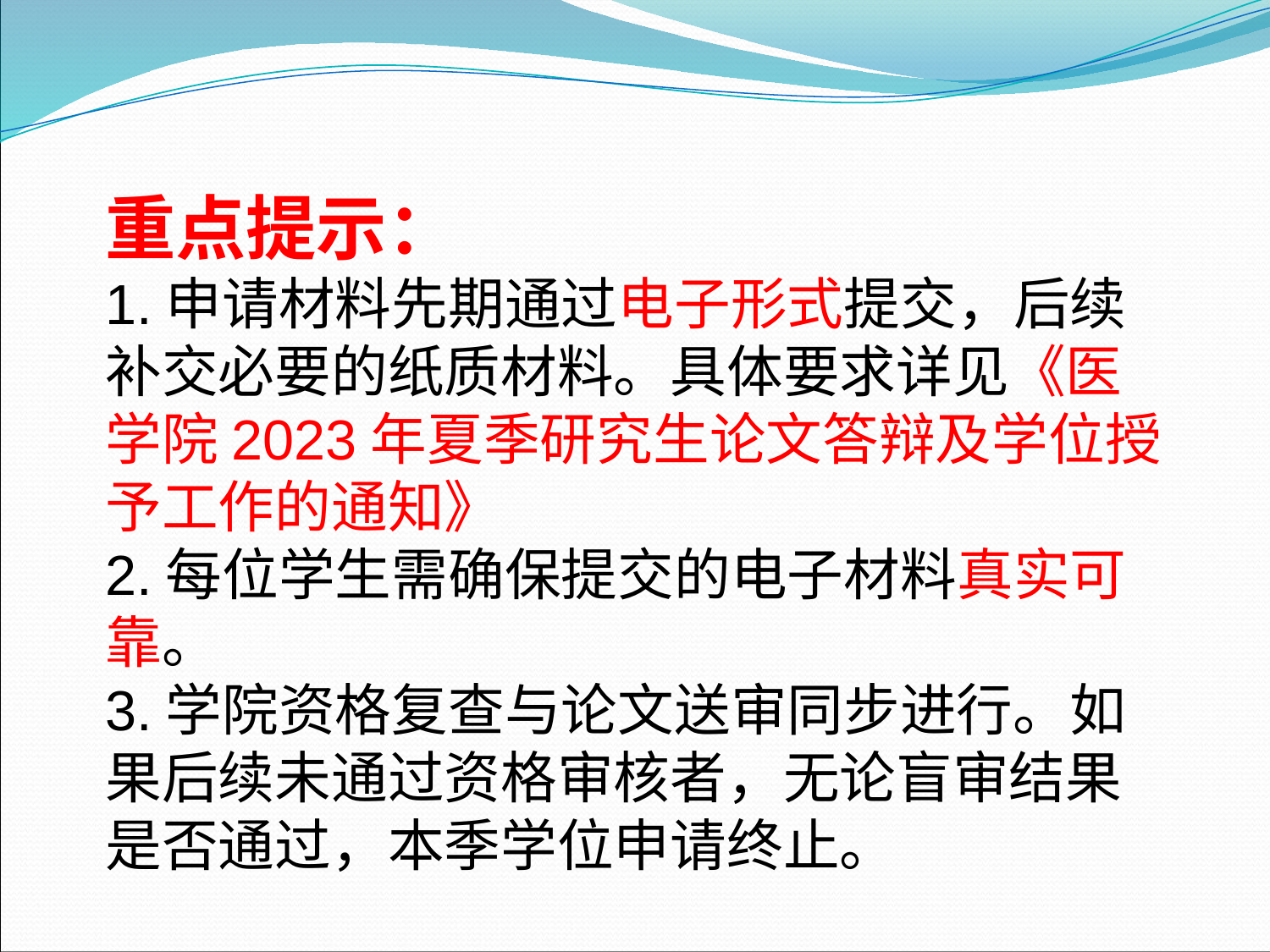

重点提示：
1.申请材料先期通过电子形式提交，后续补交必要的纸质材料。具体要求详见《医学院2023年夏季研究生论文答辩及学位授予工作的通知》
2.每位学生需确保提交的电子材料真实可靠。
3.学院资格复查与论文送审同步进行。如果后续未通过资格审核者，无论盲审结果是否通过，本季学位申请终止。